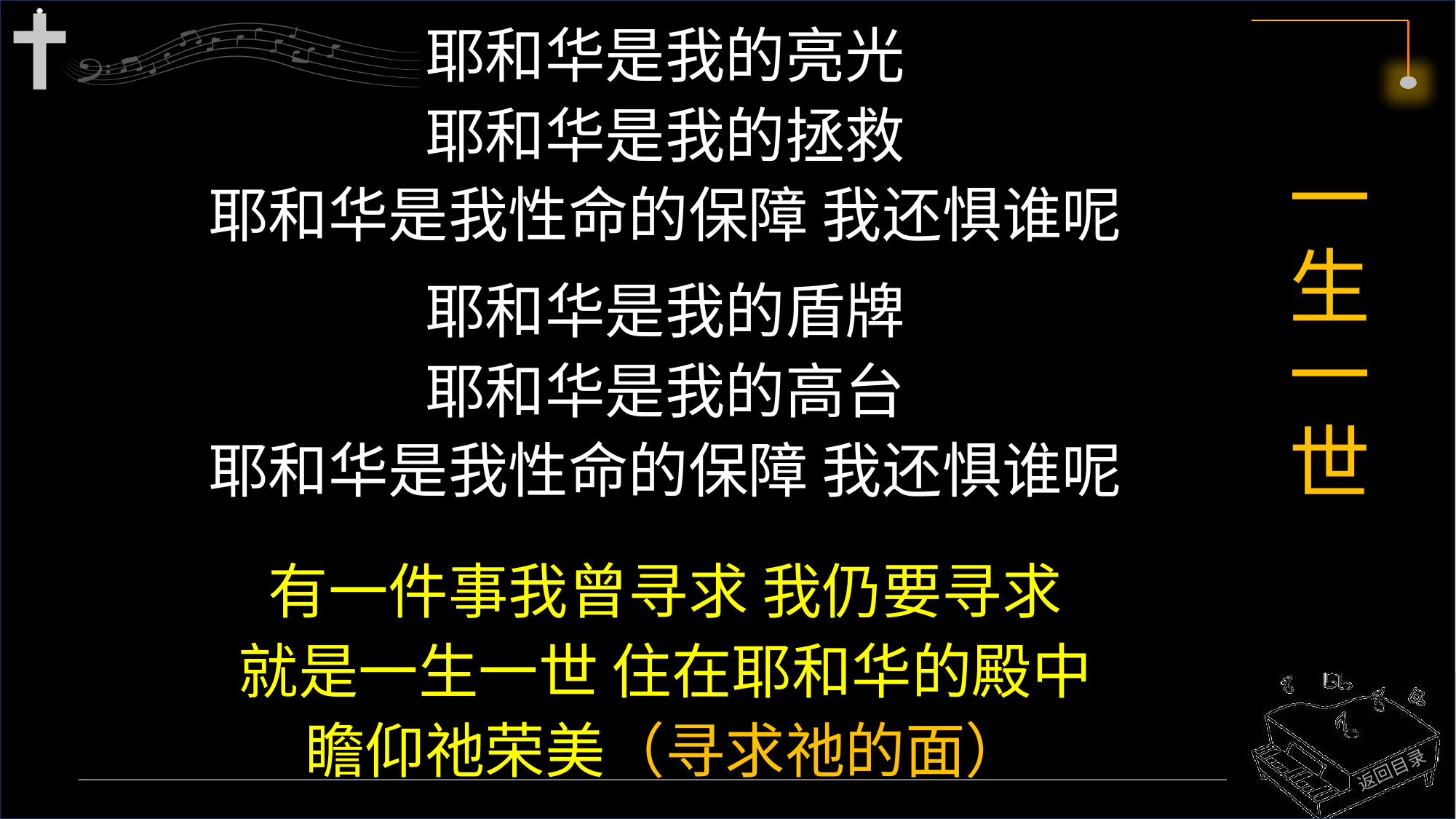

耶和华是我的亮光
耶和华是我的拯救
耶和华是我性命的保障 我还惧谁呢

耶和华是我的盾牌
耶和华是我的高台
耶和华是我性命的保障 我还惧谁呢

有一件事我曾寻求 我仍要寻求
就是一生一世 住在耶和华的殿中
瞻仰祂荣美（寻求祂的面）
# 一生一世